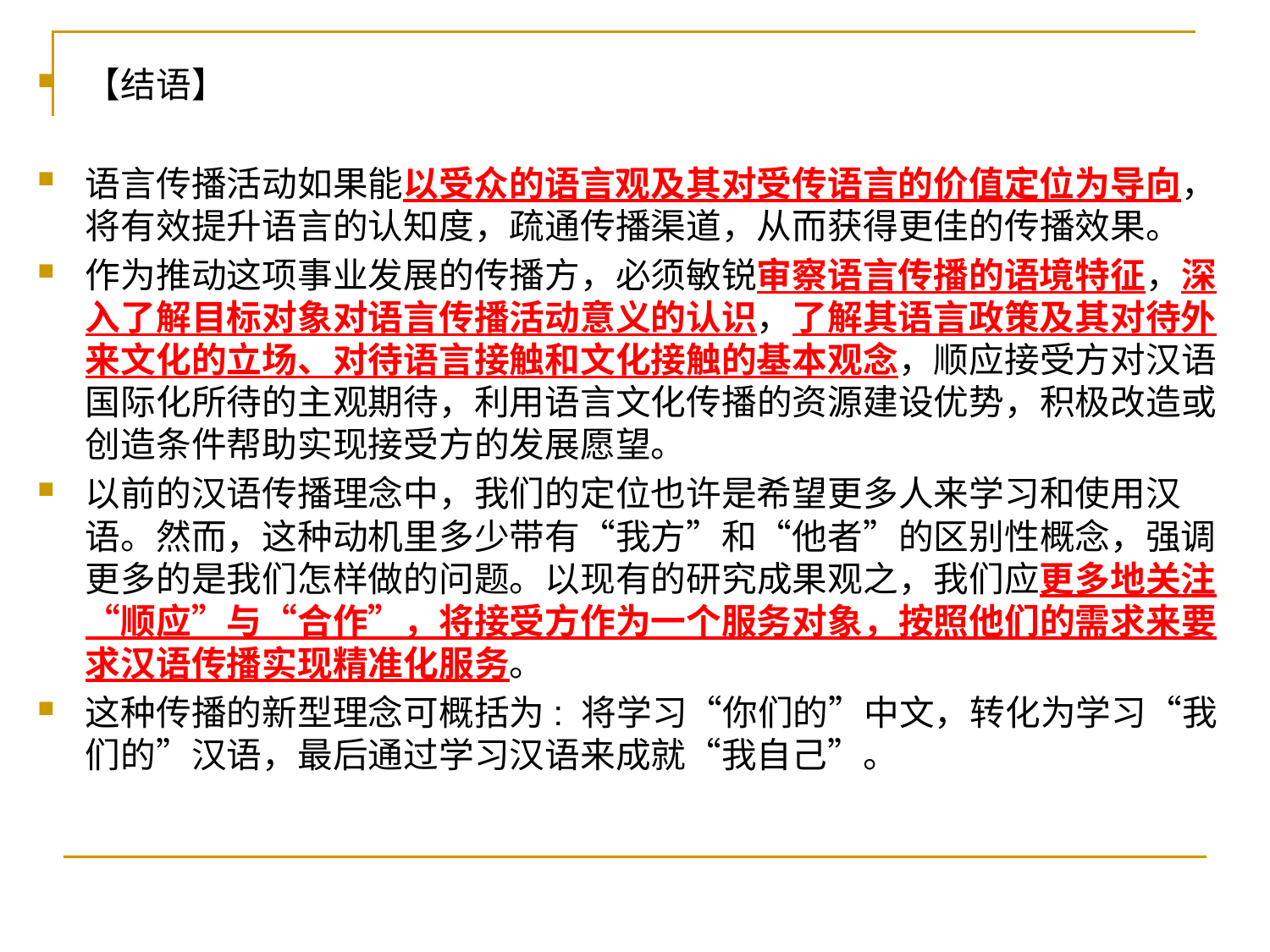

【结语】

语言传播活动如果能以受众的语言观及其对受传语言的价值定位为导向，将有效提升语言的认知度，疏通传播渠道，从而获得更佳的传播效果。
作为推动这项事业发展的传播方，必须敏锐审察语言传播的语境特征，深入了解目标对象对语言传播活动意义的认识，了解其语言政策及其对待外来文化的立场、对待语言接触和文化接触的基本观念，顺应接受方对汉语国际化所待的主观期待，利用语言文化传播的资源建设优势，积极改造或创造条件帮助实现接受方的发展愿望。
以前的汉语传播理念中，我们的定位也许是希望更多人来学习和使用汉语。然而，这种动机里多少带有“我方”和“他者”的区别性概念，强调更多的是我们怎样做的问题。以现有的研究成果观之，我们应更多地关注“顺应”与“合作”，将接受方作为一个服务对象，按照他们的需求来要求汉语传播实现精准化服务。
这种传播的新型理念可概括为: 将学习“你们的”中文，转化为学习“我们的”汉语，最后通过学习汉语来成就“我自己”。